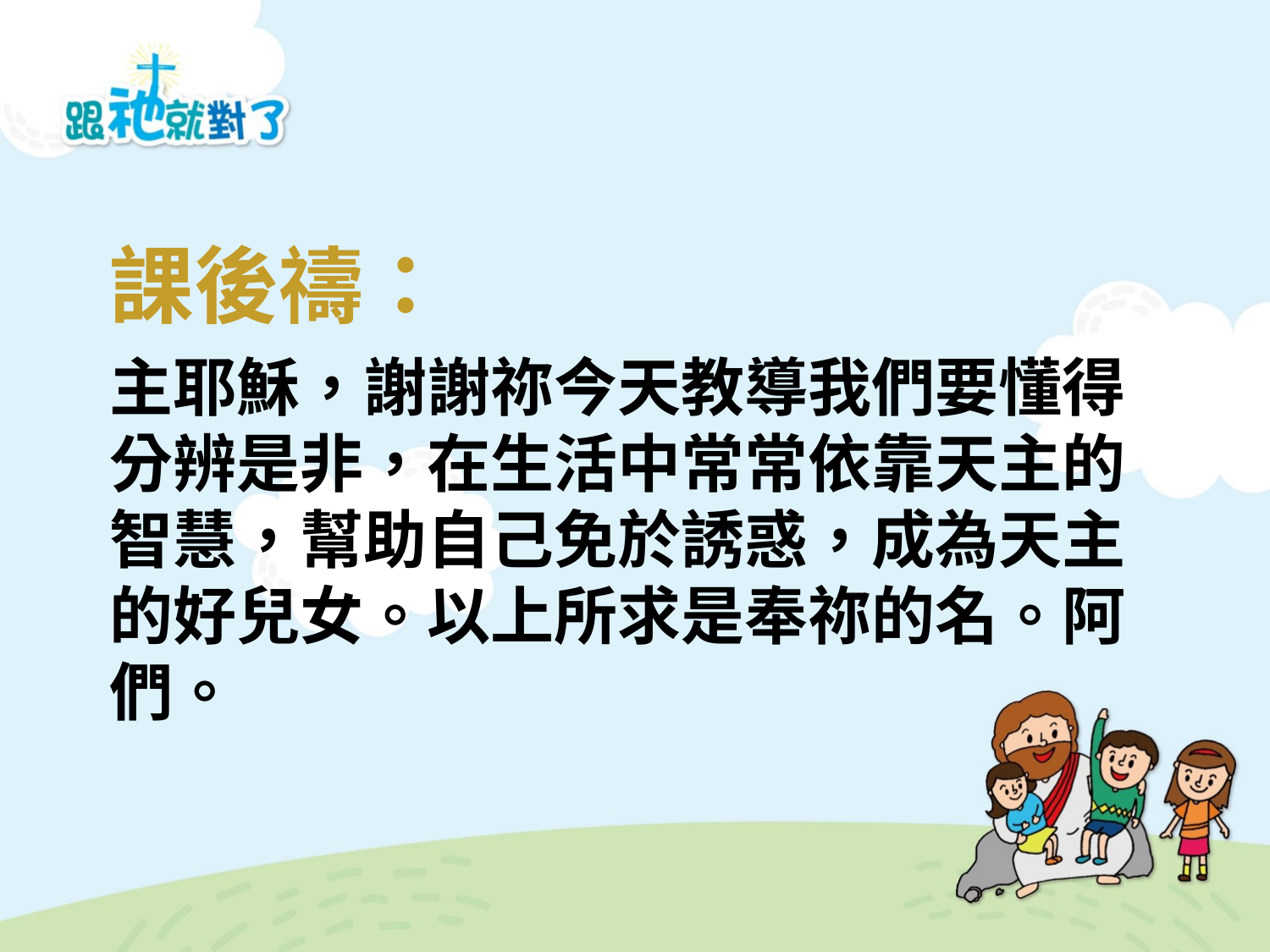

課後禱：
主耶穌，謝謝祢今天教導我們要懂得分辨是非，在生活中常常依靠天主的智慧，幫助自己免於誘惑，成為天主的好兒女。以上所求是奉祢的名。阿們。